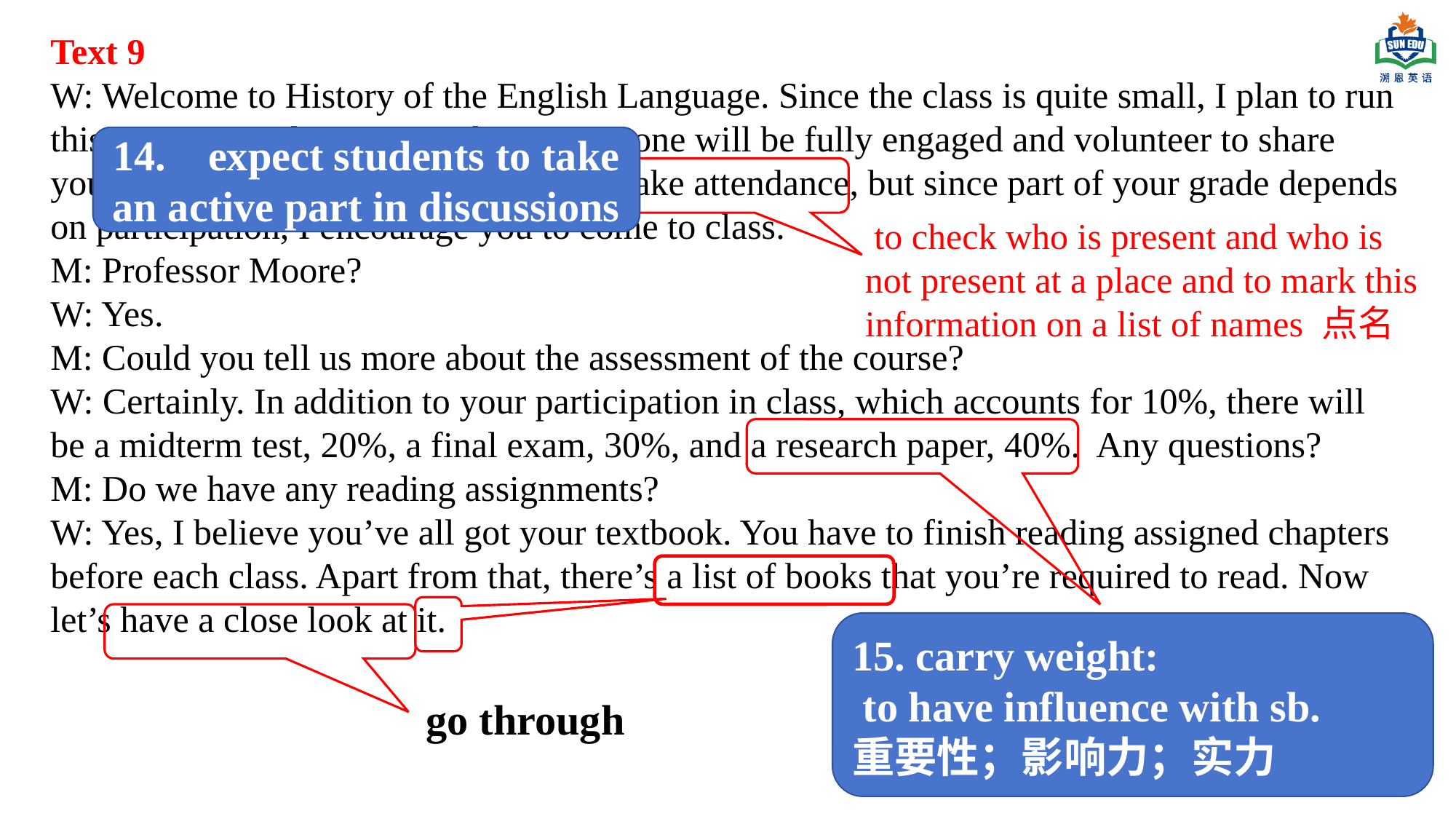

Text 9
W: Welcome to History of the English Language. Since the class is quite small, I plan to run this course as a discussion. I hope everyone will be fully engaged and volunteer to share your knowledge and opinions.  I won’t take attendance, but since part of your grade depends on participation, I encourage you to come to class.
M: Professor Moore?
W: Yes.
M: Could you tell us more about the assessment of the course?
W: Certainly. In addition to your participation in class, which accounts for 10%, there will be a midterm test, 20%, a final exam, 30%, and a research paper, 40%.  Any questions?
M: Do we have any reading assignments?
W: Yes, I believe you’ve all got your textbook. You have to finish reading assigned chapters before each class. Apart from that, there’s a list of books that you’re required to read. Now let’s have a close look at it.
14.    expect students to take an active part in discussions

 to check who is present and who is not present at a place and to mark this information on a list of names 点名

15. carry weight:
 to have influence with sb.
重要性；影响力；实力
go through